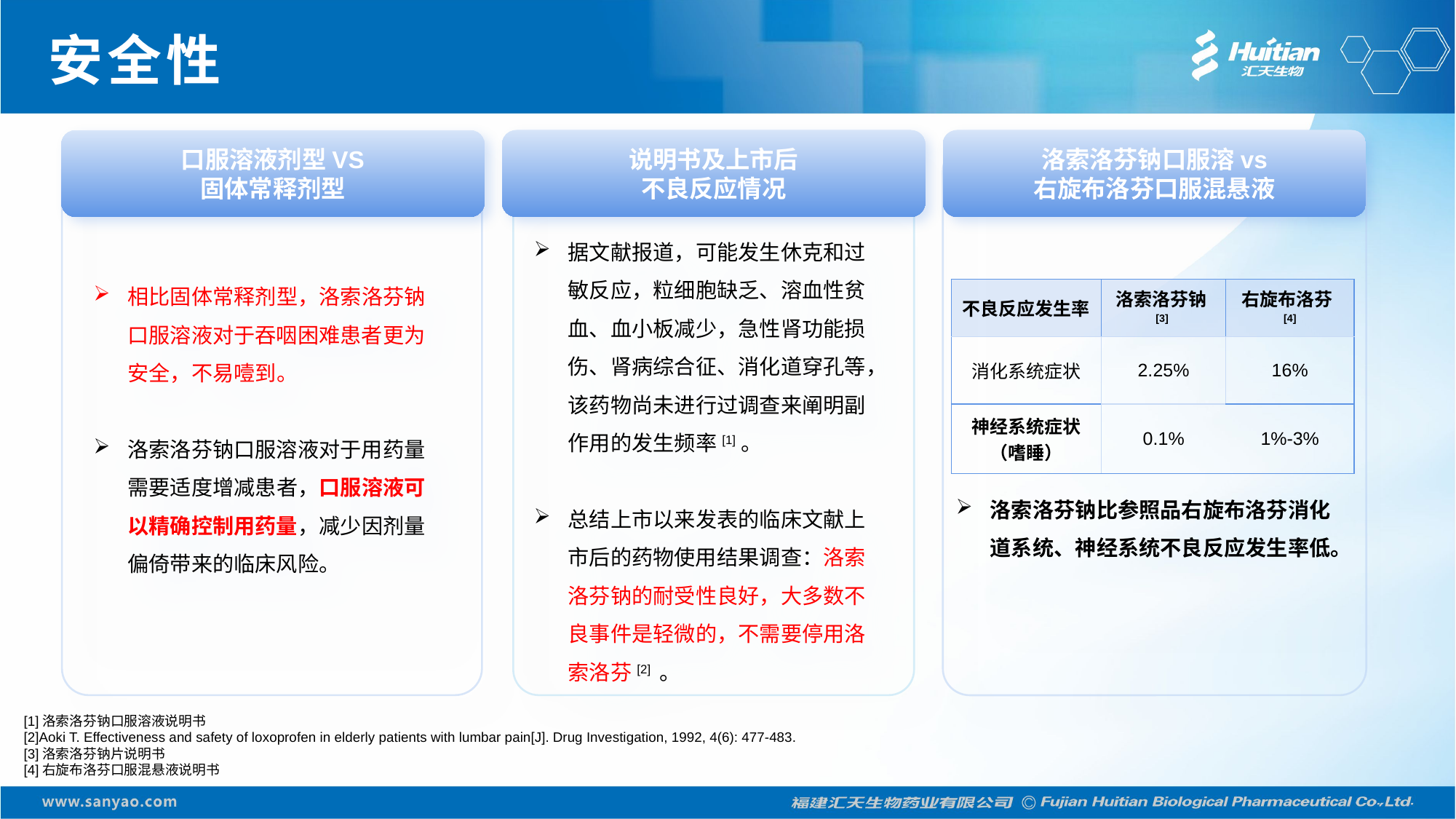

# 安全性

说明书及上市后
不良反应情况
洛索洛芬钠口服溶vs
右旋布洛芬口服混悬液
口服溶液剂型VS
固体常释剂型
.
.
.

相比固体常释剂型，洛索洛芬钠口服溶液对于吞咽困难患者更为安全，不易噎到。

洛索洛芬钠口服溶液对于用药量需要适度增减患者，口服溶液可以精确控制用药量，减少因剂量偏倚带来的临床风险。
据文献报道，可能发生休克和过敏反应，粒细胞缺乏、溶血性贫血、血小板减少，急性肾功能损伤、肾病综合征、消化道穿孔等，该药物尚未进行过调查来阐明副作用的发生频率[1]。

总结上市以来发表的临床文献上市后的药物使用结果调查：洛索洛芬钠的耐受性良好，大多数不良事件是轻微的，不需要停用洛索洛芬[2] 。
| 不良反应发生率 | 洛索洛芬钠[3] | 右旋布洛芬[4] |
| --- | --- | --- |
| 消化系统症状 | 2.25% | 16% |
| 神经系统症状（嗜睡） | 0.1% | 1%-3% |
洛索洛芬钠比参照品右旋布洛芬消化道系统、神经系统不良反应发生率低。
[1]洛索洛芬钠口服溶液说明书
[2]Aoki T. Effectiveness and safety of loxoprofen in elderly patients with lumbar pain[J]. Drug Investigation, 1992, 4(6): 477-483.
[3]洛索洛芬钠片说明书
[4]右旋布洛芬口服混悬液说明书